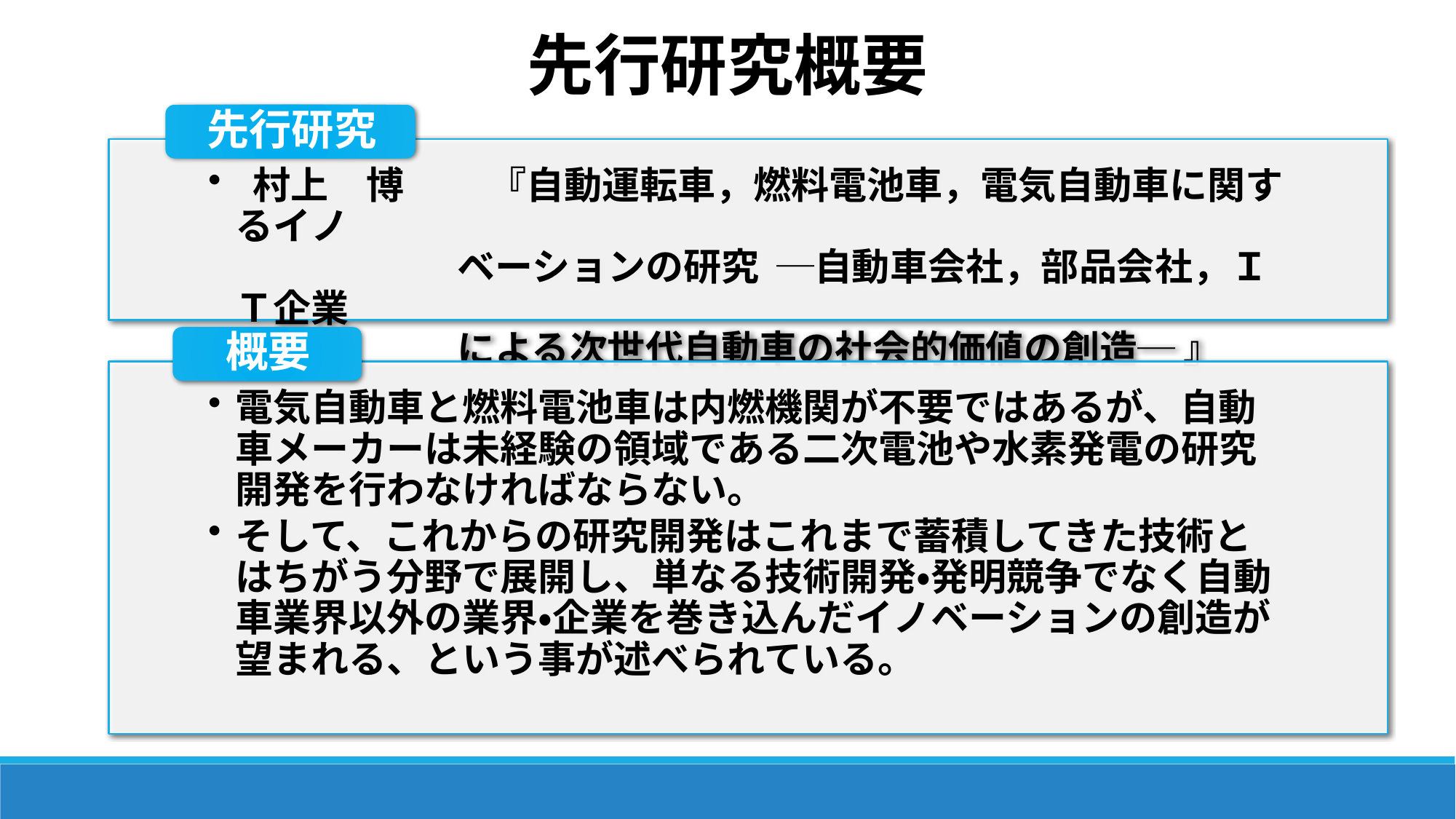

先行研究概要
 村上　博　　 『自動運転車，燃料電池車，電気自動車に関するイノ
                          ベーションの研究  ─自動車会社，部品会社，ＩＴ企業
                          による次世代自動車の社会的価値の創造─ 』
先行研究
電気自動車と燃料電池車は内燃機関が不要ではあるが、自動車メーカーは未経験の領域である二次電池や水素発電の研究開発を行わなければならない。
そして、これからの研究開発はこれまで蓄積してきた技術とはちがう分野で展開し、単なる技術開発・発明競争でなく自動車業界以外の業界・企業を巻き込んだイノベーションの創造が望まれる、という事が述べられている。
概要